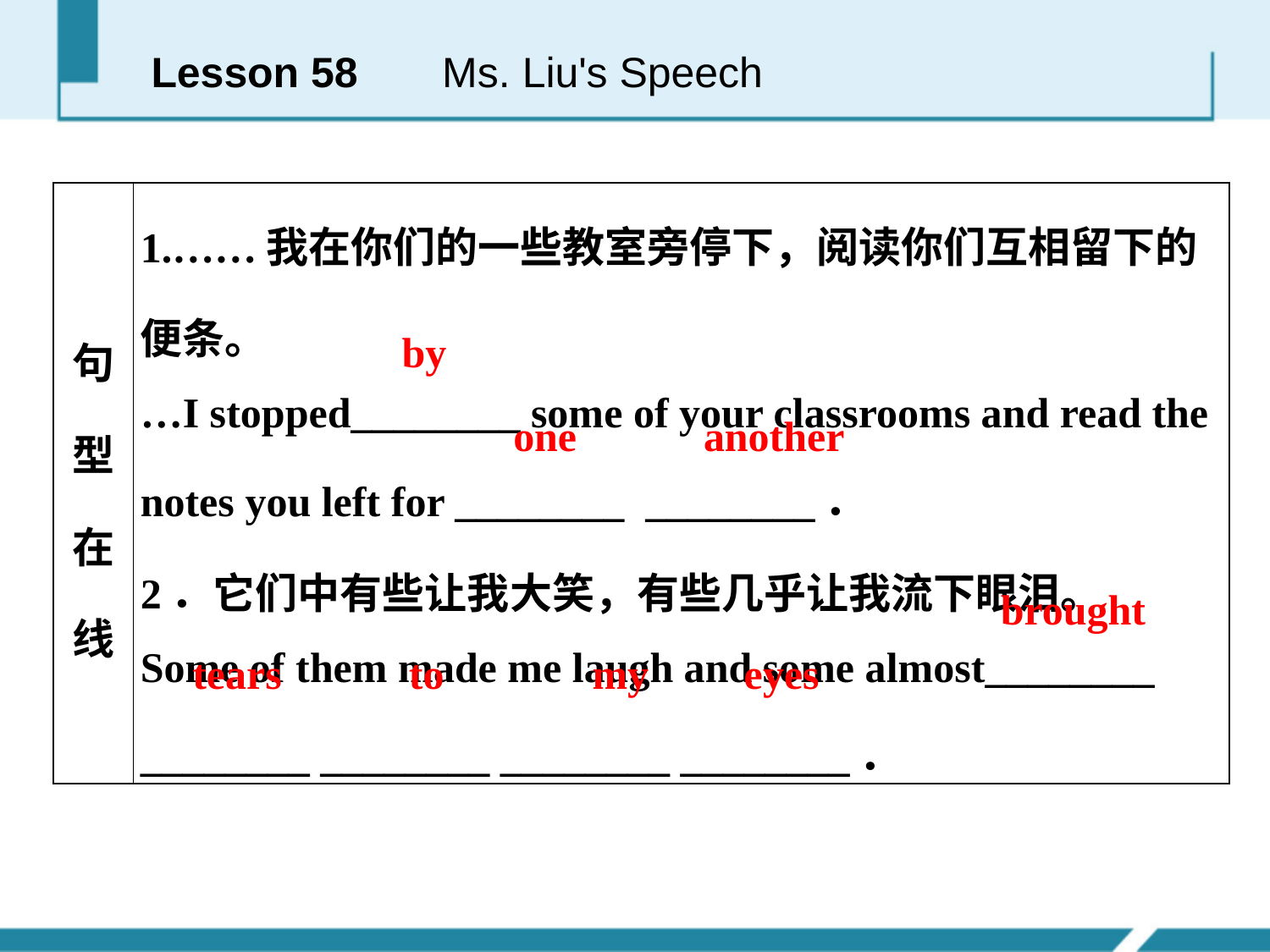

Lesson 58 　 Ms. Liu's Speech
| 句型在线 | 1.……我在你们的一些教室旁停下，阅读你们互相留下的便条。 …I stopped\_\_\_\_\_\_\_\_ some of your classrooms and read the notes you left for \_\_\_\_\_\_\_\_ \_\_\_\_\_\_\_\_． 2．它们中有些让我大笑，有些几乎让我流下眼泪。 Some of them made me laugh and some almost\_\_\_\_\_\_\_\_ \_\_\_\_\_\_\_\_ \_\_\_\_\_\_\_\_ \_\_\_\_\_\_\_\_ \_\_\_\_\_\_\_\_． |
| --- | --- |
by
one            another
brought
tears            to              my         eyes